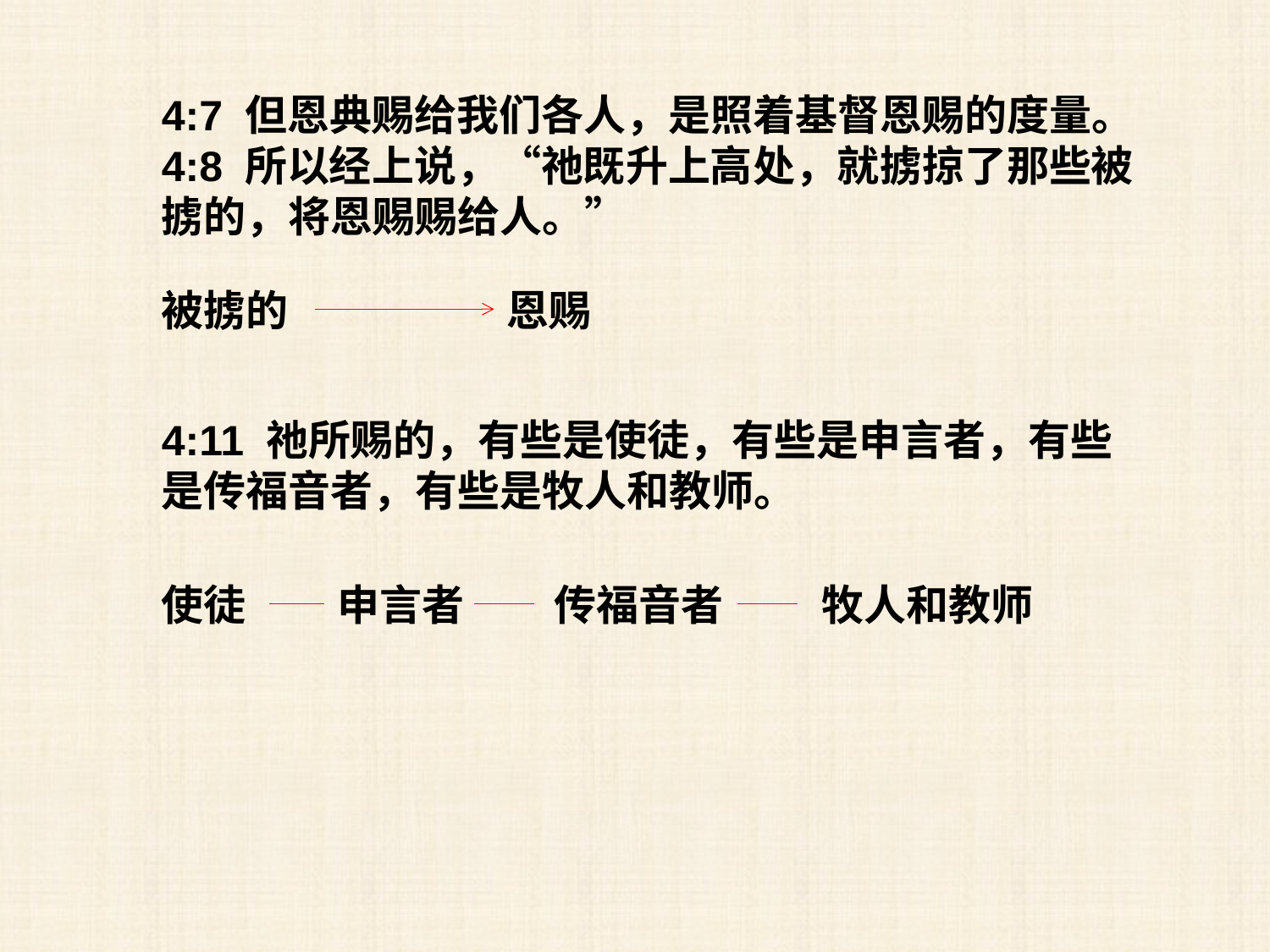

4:7 但恩典赐给我们各人，是照着基督恩赐的度量。
4:8 所以经上说，“祂既升上高处，就掳掠了那些被掳的，将恩赐赐给人。”
被掳的
恩赐
4:11 祂所赐的，有些是使徒，有些是申言者，有些是传福音者，有些是牧人和教师。
使徒
申言者
传福音者
牧人和教师